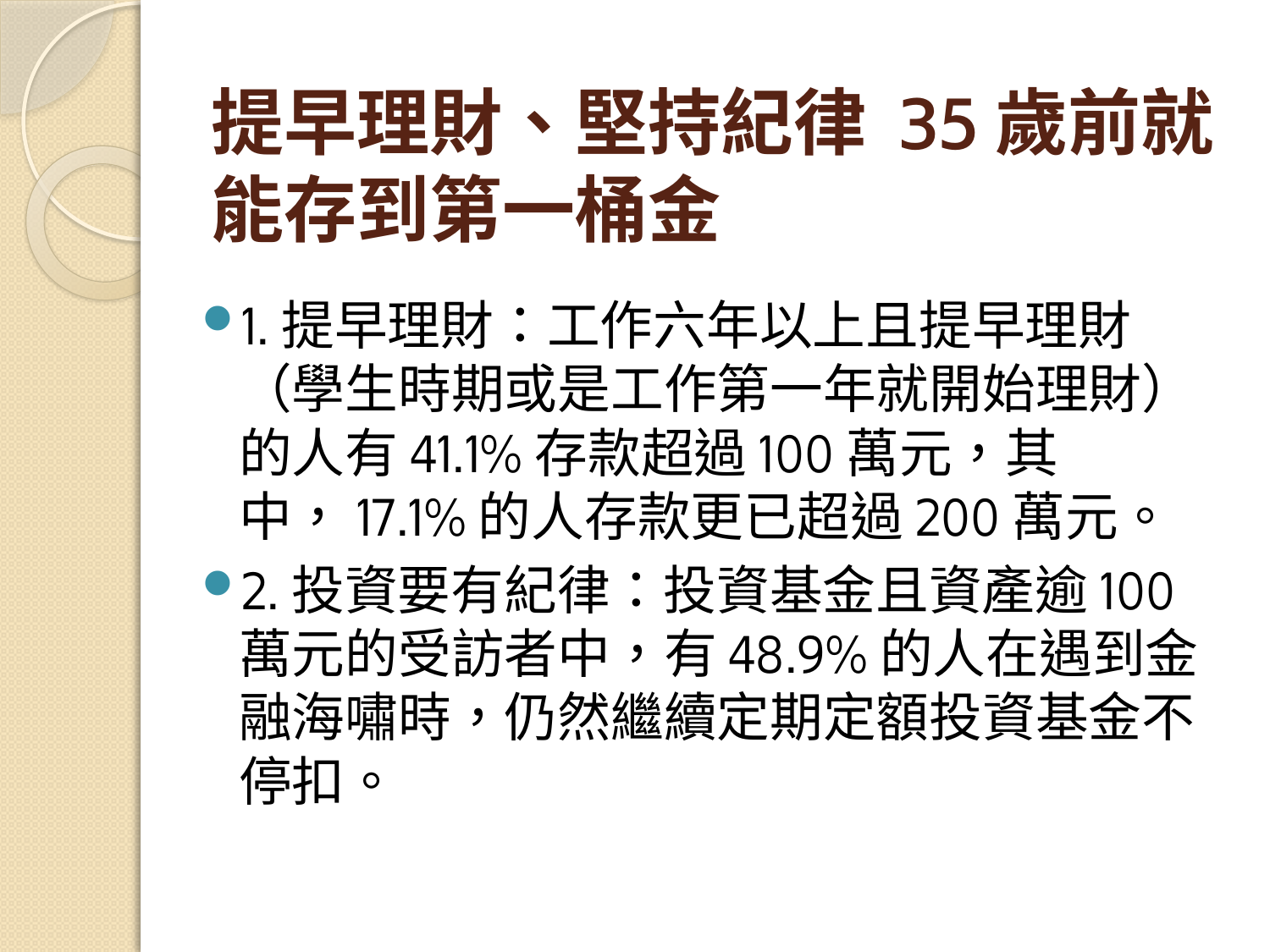

# 提早理財、堅持紀律 35歲前就能存到第一桶金
1.提早理財：工作六年以上且提早理財（學生時期或是工作第一年就開始理財）的人有41.1%存款超過100萬元，其中，17.1%的人存款更已超過200萬元。
2.投資要有紀律：投資基金且資產逾100萬元的受訪者中，有48.9%的人在遇到金融海嘯時，仍然繼續定期定額投資基金不停扣。